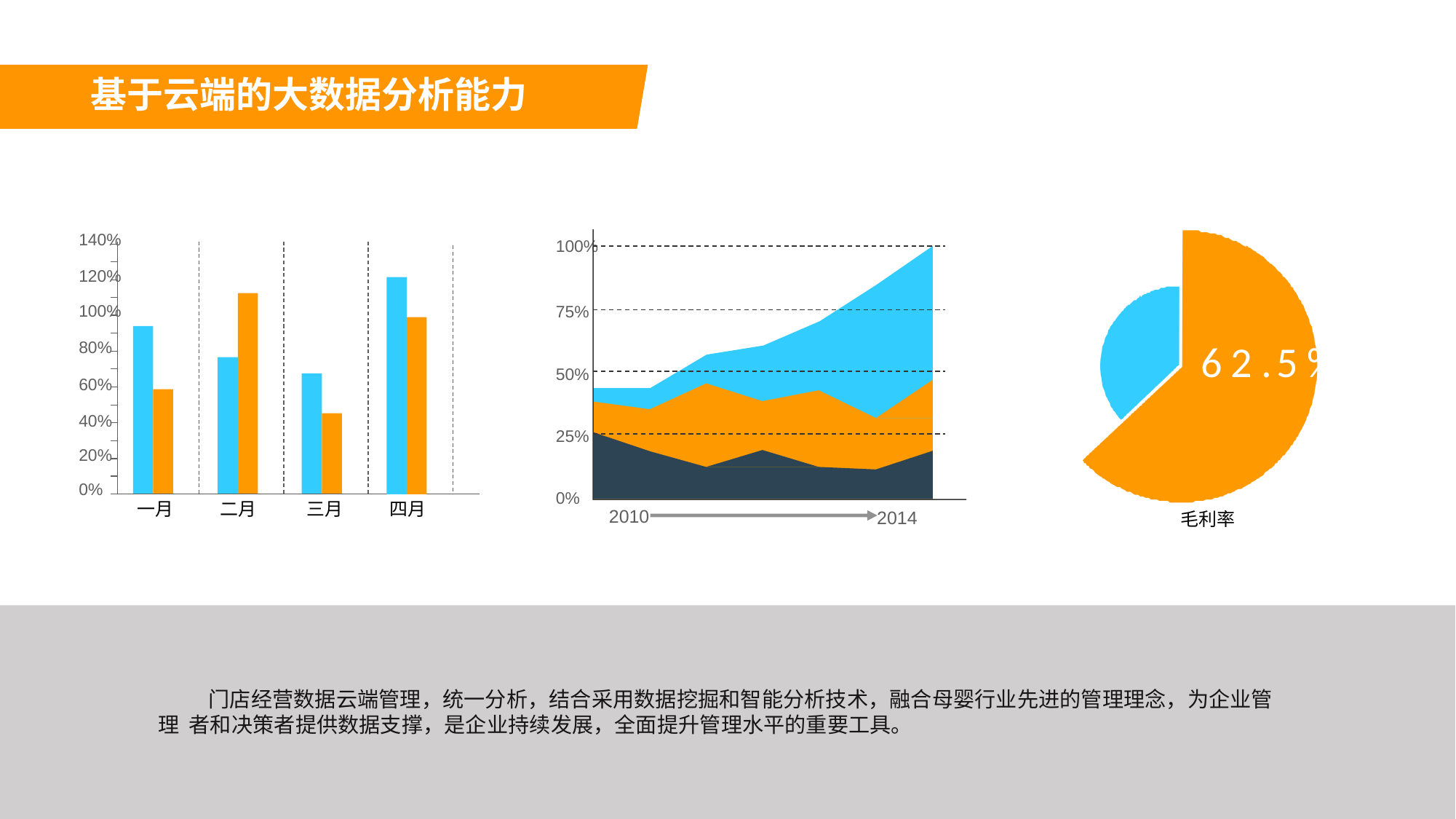

# 基于云端的大数据分析能力

140%

100%

120%

100%

75%

62.5%

80%

50%

60%

40%
20%

25%

0%

0%

一月
二月
三月
四月
2010
2014
毛利率

门店经营数据云端管理，统一分析，结合采用数据挖掘和智能分析技术，融合母婴行业先进的管理理念，为企业管理  者和决策者提供数据支撑，是企业持续发展，全面提升管理水平的重要工具。